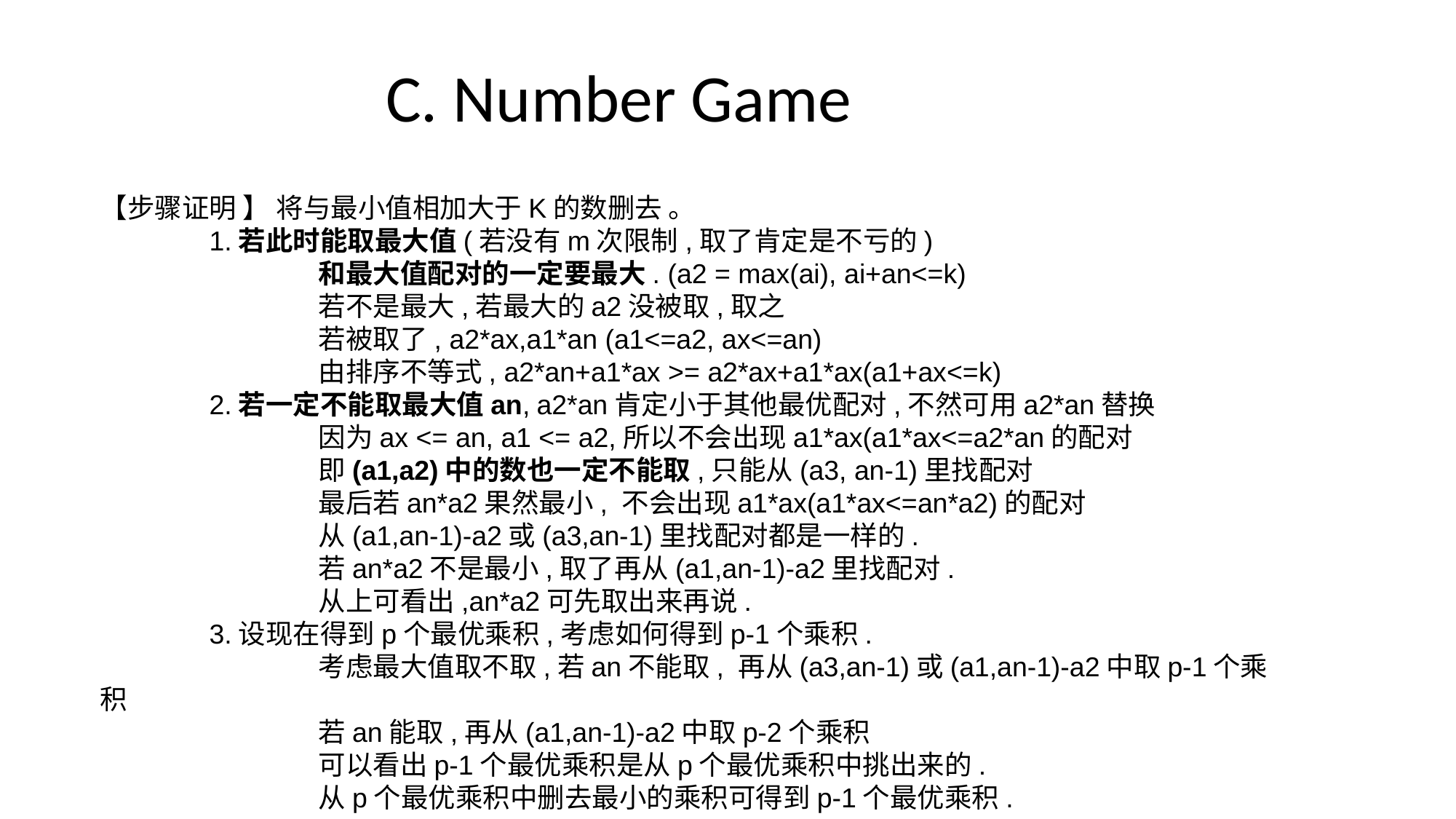

C. Number Game
【步骤证明 】 将与最小值相加大于K的数删去 。
	1.若此时能取最大值(若没有m次限制,取了肯定是不亏的)
		和最大值配对的一定要最大. (a2 = max(ai), ai+an<=k)
		若不是最大,若最大的a2没被取,取之
		若被取了, a2*ax,a1*an (a1<=a2, ax<=an)
		由排序不等式, a2*an+a1*ax >= a2*ax+a1*ax(a1+ax<=k)
	2.若一定不能取最大值an,	a2*an肯定小于其他最优配对,不然可用a2*an替换
		因为ax <= an, a1 <= a2,所以不会出现a1*ax(a1*ax<=a2*an的配对
		即(a1,a2)中的数也一定不能取,只能从(a3, an-1)里找配对
		最后若an*a2果然最小, 不会出现a1*ax(a1*ax<=an*a2)的配对
		从(a1,an-1)-a2或(a3,an-1)里找配对都是一样的.
		若an*a2不是最小,取了再从(a1,an-1)-a2里找配对.
		从上可看出,an*a2可先取出来再说.
	3.设现在得到p个最优乘积,考虑如何得到p-1个乘积.
		考虑最大值取不取,若an不能取, 再从(a3,an-1)或(a1,an-1)-a2中取p-1个乘积
		若an能取,再从(a1,an-1)-a2中取p-2个乘积
		可以看出p-1个最优乘积是从p个最优乘积中挑出来的.
 		从p个最优乘积中删去最小的乘积可得到p-1个最优乘积.